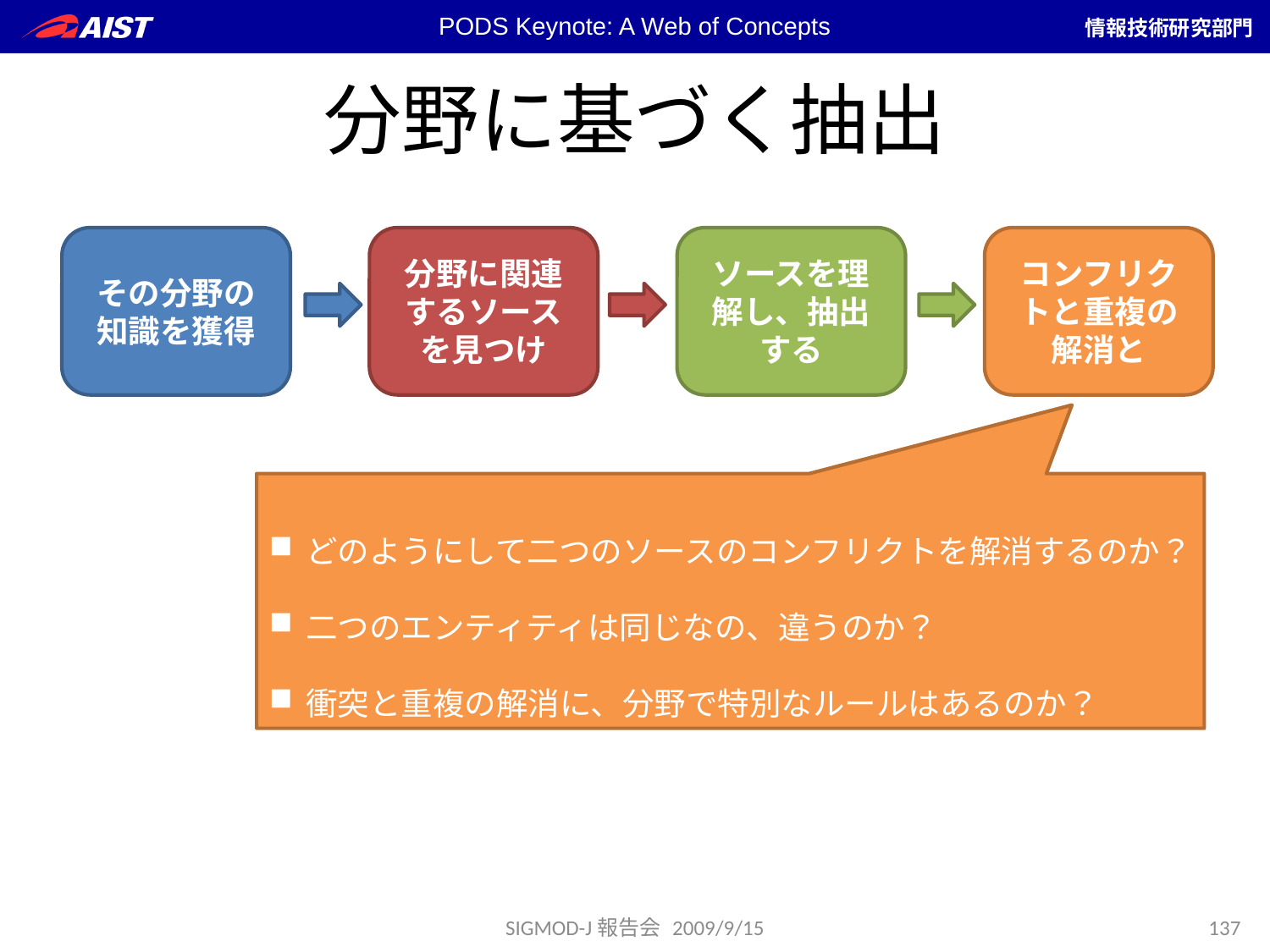

PODS Keynote: A Web of Concepts
# 分野に基づく抽出
その分野の
知識を獲得
分野に関連するソースを見つけ
ソースを理解し、抽出する
コンフリクトと重複の解消と

どのようにして二つのソースのコンフリクトを解消するのか？
二つのエンティティは同じなの、違うのか？
衝突と重複の解消に、分野で特別なルールはあるのか？
SIGMOD-J報告会 2009/9/15
137